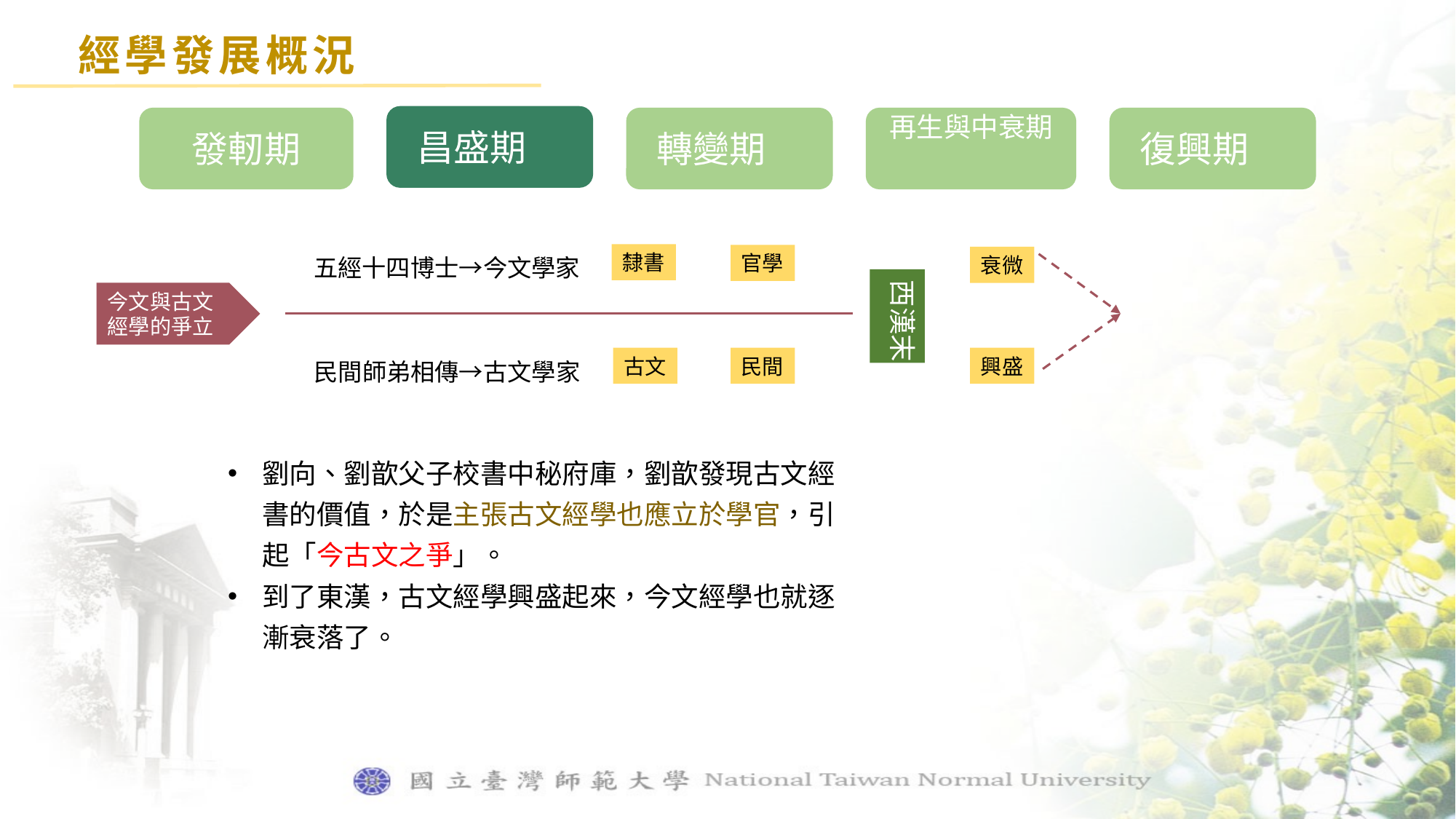

經學發展概況
昌盛期
發軔期
轉變期
再生與中衰期
復興期
五經十四博士→今文學家
隸書
官學
衰微
西漢末
今文與古文經學的爭立
民間師弟相傳→古文學家
古文
民間
興盛
劉向、劉歆父子校書中秘府庫，劉歆發現古文經書的價值，於是主張古文經學也應立於學官，引起「今古文之爭」。
到了東漢，古文經學興盛起來，今文經學也就逐漸衰落了。